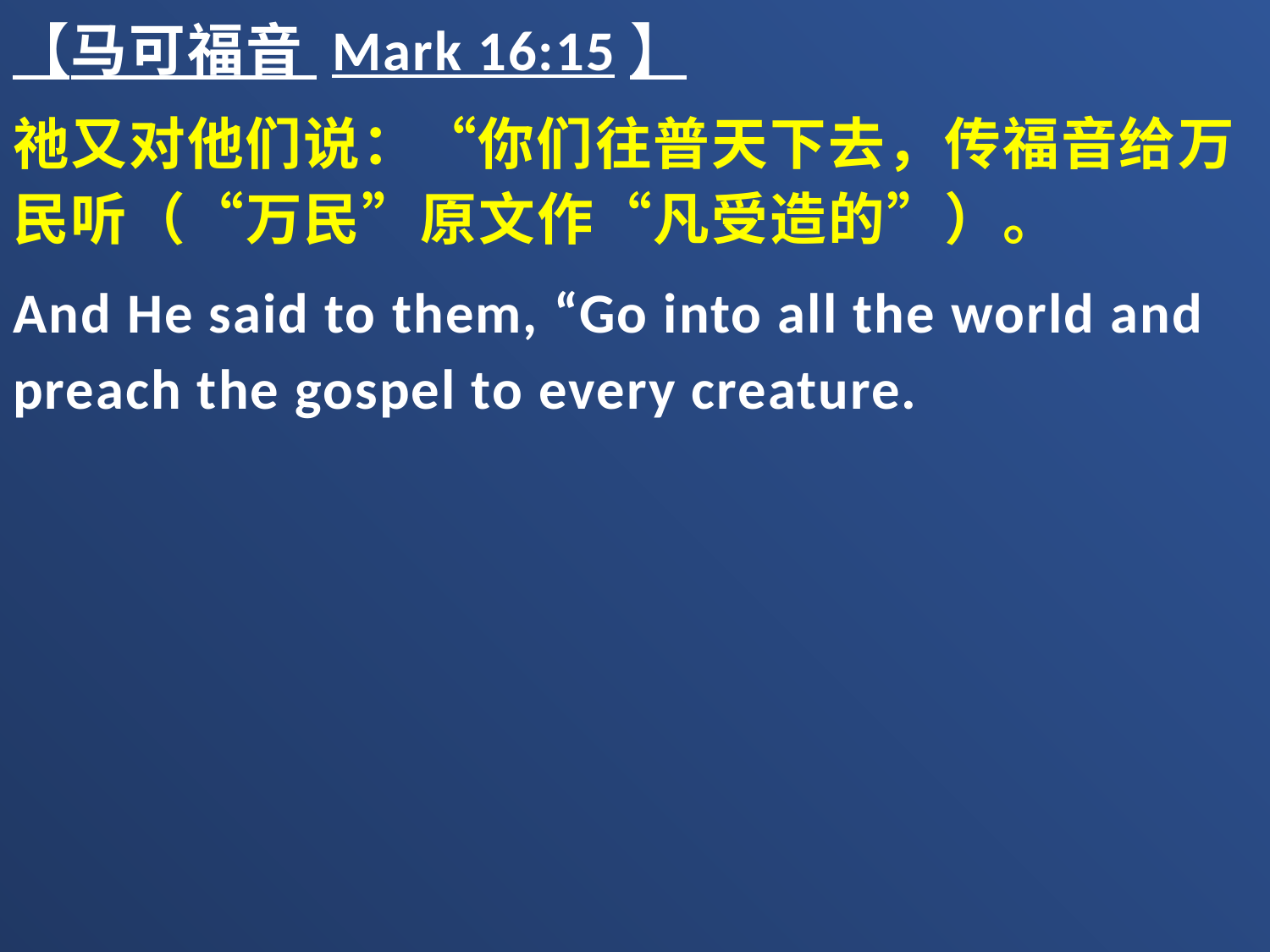

【马可福音 Mark 16:15】
祂又对他们说：“你们往普天下去，传福音给万民听（“万民”原文作“凡受造的”）。
And He said to them, “Go into all the world and preach the gospel to every creature.